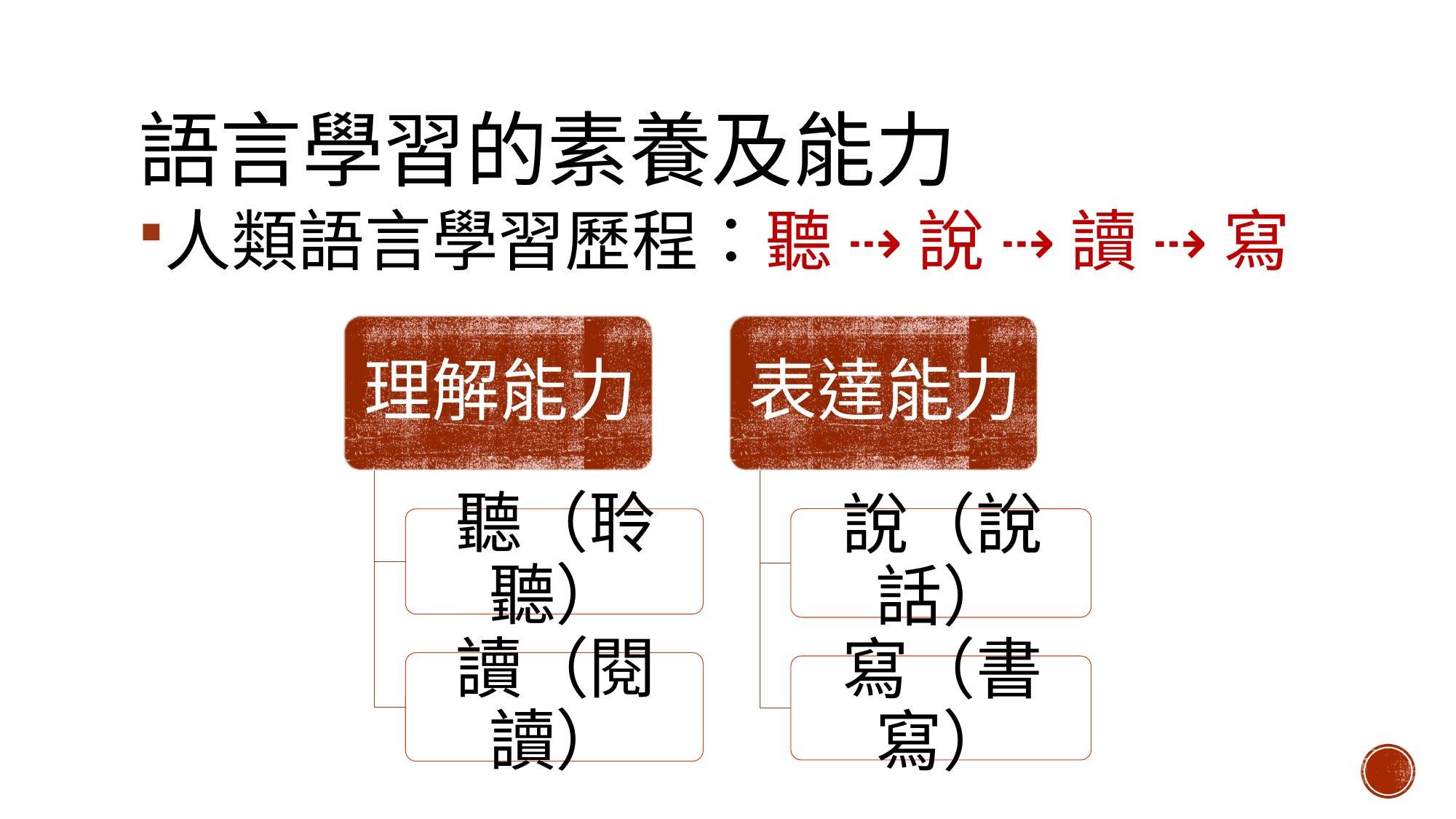

# 語言學習的素養及能力
人類語言學習歷程：聽 ⇢ 說 ⇢ 讀 ⇢ 寫

理解能力
聽（聆聽）
讀（閱讀）
表達能力
說（說話）
寫（書寫）